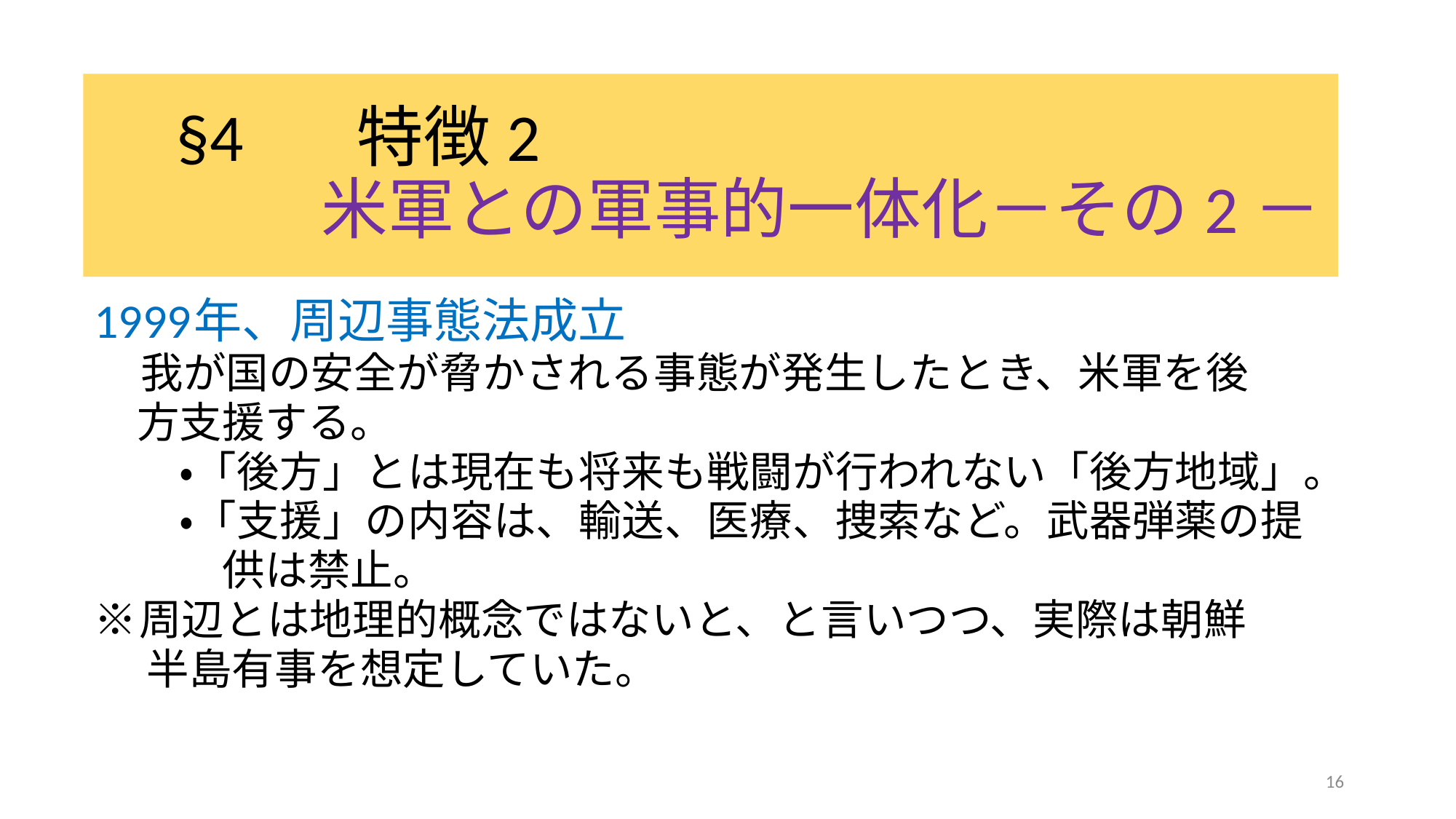

# §4  　特徴2 米軍との軍事的一体化－その2－

1999年、周辺事態法成立
　　我が国の安全が脅かされる事態が発生したとき、米軍を後
　方支援する。
　　・「後方」とは現在も将来も戦闘が行われない「後方地域」。
　　・「支援」の内容は、輸送、医療、捜索など。武器弾薬の提
　　　供は禁止。
※周辺とは地理的概念ではないと、と言いつつ、実際は朝鮮
　 半島有事を想定していた。
16